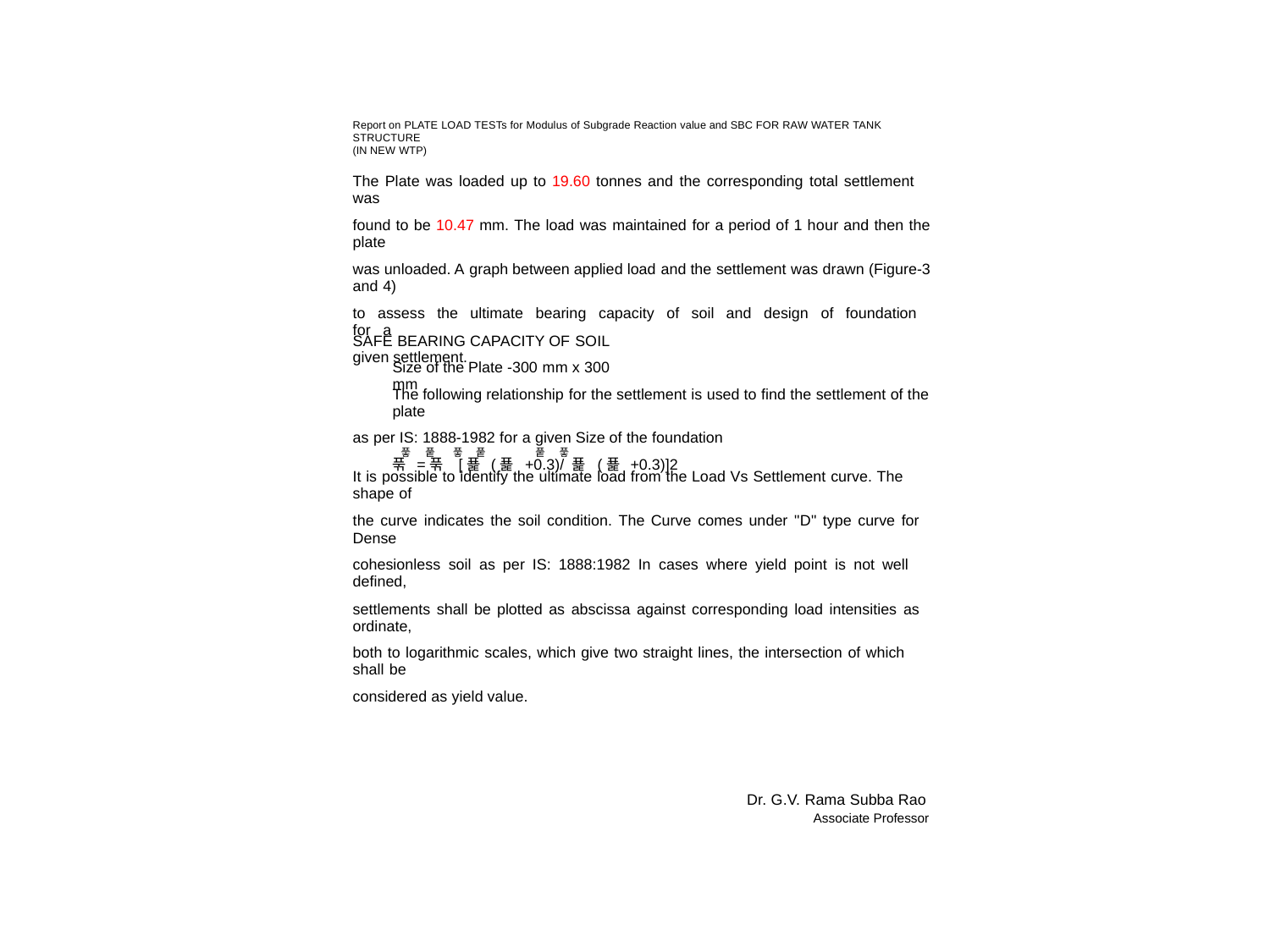

Report on PLATE LOAD TESTs for Modulus of Subgrade Reaction value and SBC FOR RAW WATER TANK STRUCTURE
(IN NEW WTP)
The Plate was loaded up to 19.60 tonnes and the corresponding total settlement was
found to be 10.47 mm. The load was maintained for a period of 1 hour and then the plate
was unloaded. A graph between applied load and the settlement was drawn (Figure-3 and 4)
to assess the ultimate bearing capacity of soil and design of foundation for a
given settlement.
SAFE BEARING CAPACITY OF SOIL
Size of the Plate -300 mm x 300 mm
The following relationship for the settlement is used to find the settlement of the plate
as per IS: 1888-1982 for a given Size of the foundation
푺 =푺 [푩 (푩 +0.3)/ 푩 (푩 +0.3)]2
풓
풑
풓
풑
풑
풓
It is possible to identify the ultimate load from the Load Vs Settlement curve. The shape of
the curve indicates the soil condition. The Curve comes under "D" type curve for Dense
cohesionless soil as per IS: 1888:1982 In cases where yield point is not well defined,
settlements shall be plotted as abscissa against corresponding load intensities as ordinate,
both to logarithmic scales, which give two straight lines, the intersection of which shall be
considered as yield value.
Dr. G.V. Rama Subba Rao
Associate Professor